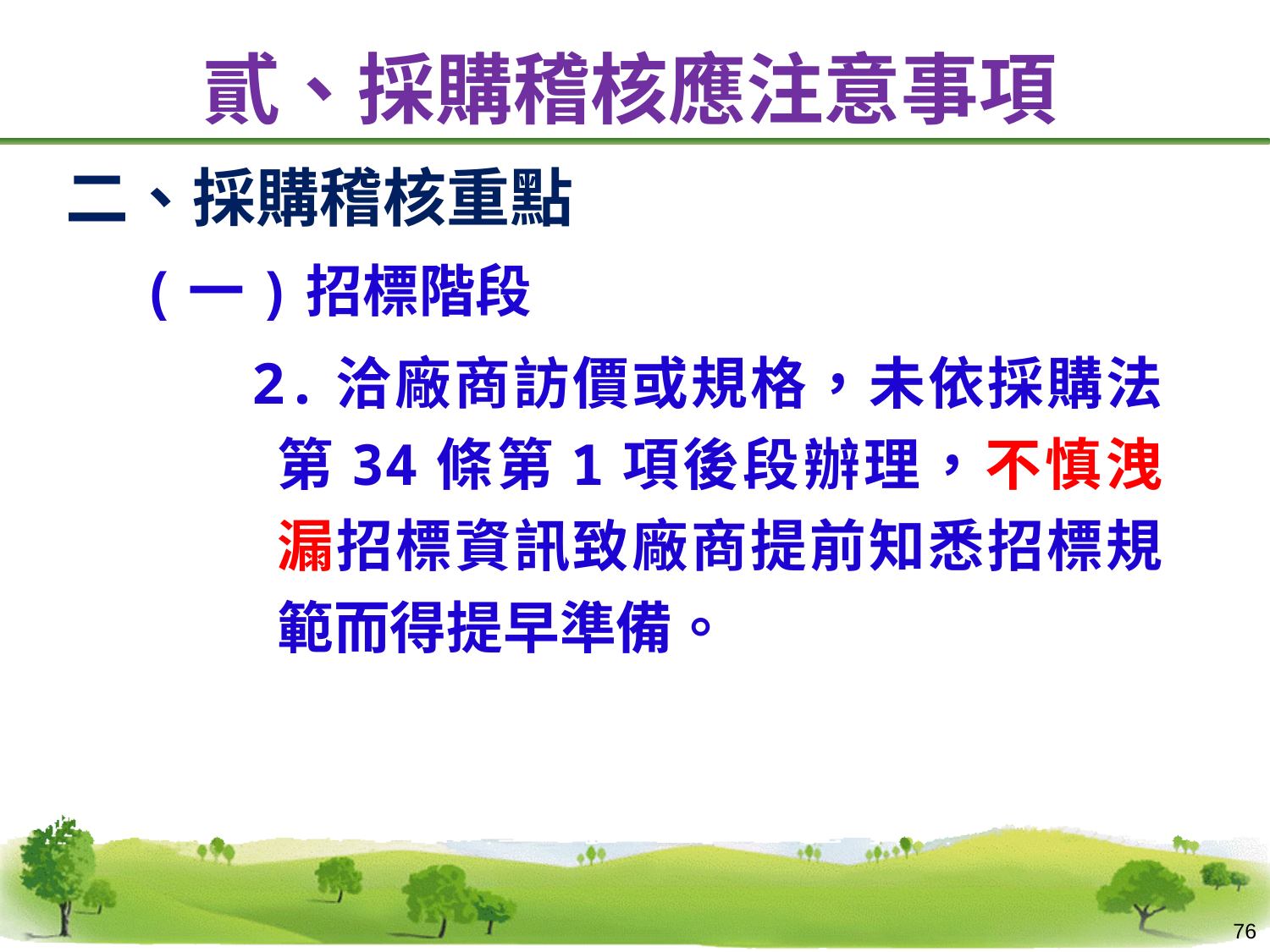

# 貳、採購稽核應注意事項
二、採購稽核重點
(一)招標階段
   2.洽廠商訪價或規格，未依採購法第34條第1項後段辦理，不慎洩漏招標資訊致廠商提前知悉招標規範而得提早準備。

76